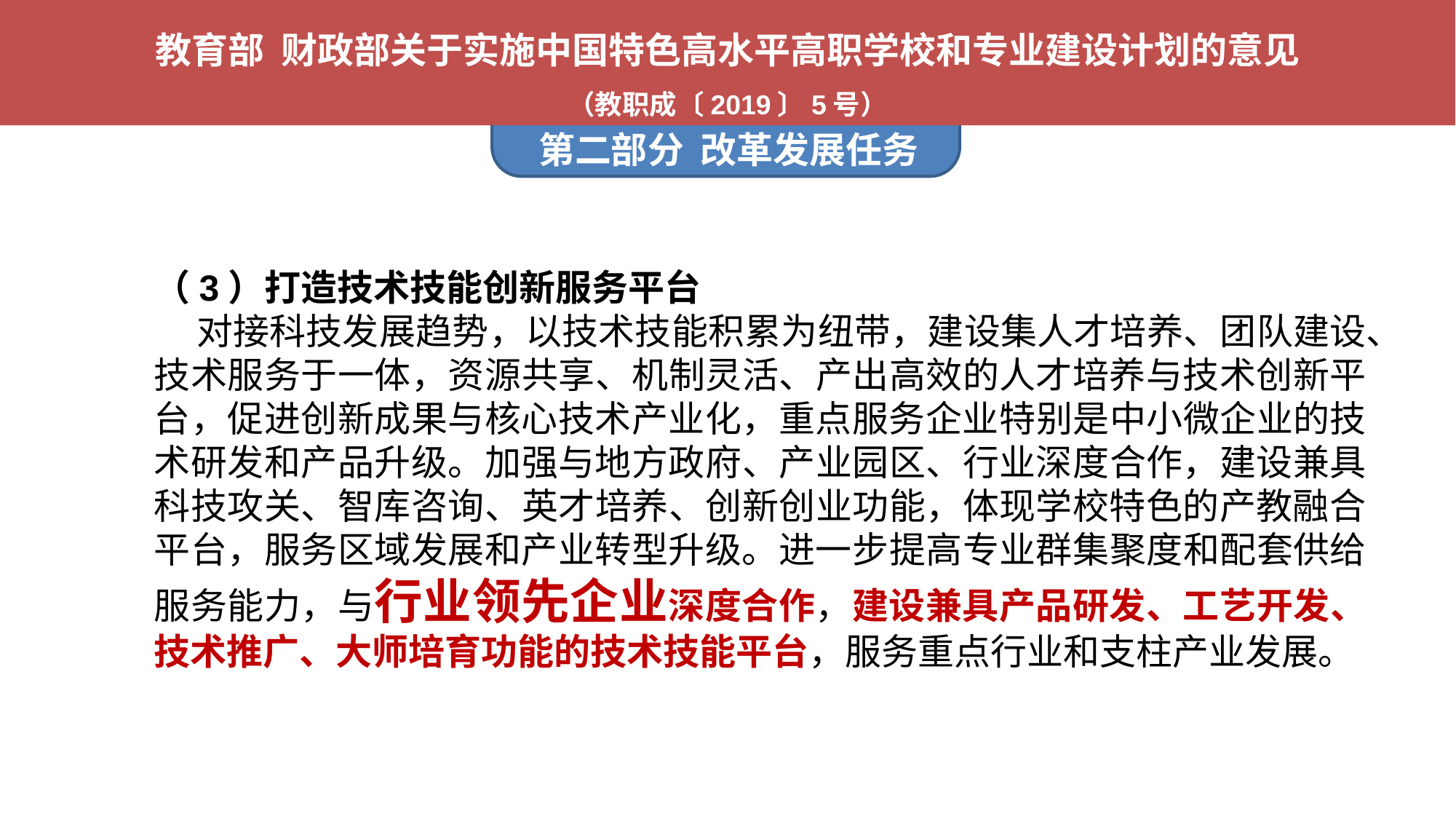

教育部  财政部关于实施中国特色高水平高职学校和专业建设计划的意见
（教职成〔2019〕5号）

第二部分  改革发展任务
（3）打造技术技能创新服务平台
    对接科技发展趋势，以技术技能积累为纽带，建设集人才培养、团队建设、技术服务于一体，资源共享、机制灵活、产出高效的人才培养与技术创新平台，促进创新成果与核心技术产业化，重点服务企业特别是中小微企业的技术研发和产品升级。加强与地方政府、产业园区、行业深度合作，建设兼具科技攻关、智库咨询、英才培养、创新创业功能，体现学校特色的产教融合平台，服务区域发展和产业转型升级。进一步提高专业群集聚度和配套供给服务能力，与行业领先企业深度合作，建设兼具产品研发、工艺开发、技术推广、大师培育功能的技术技能平台，服务重点行业和支柱产业发展。